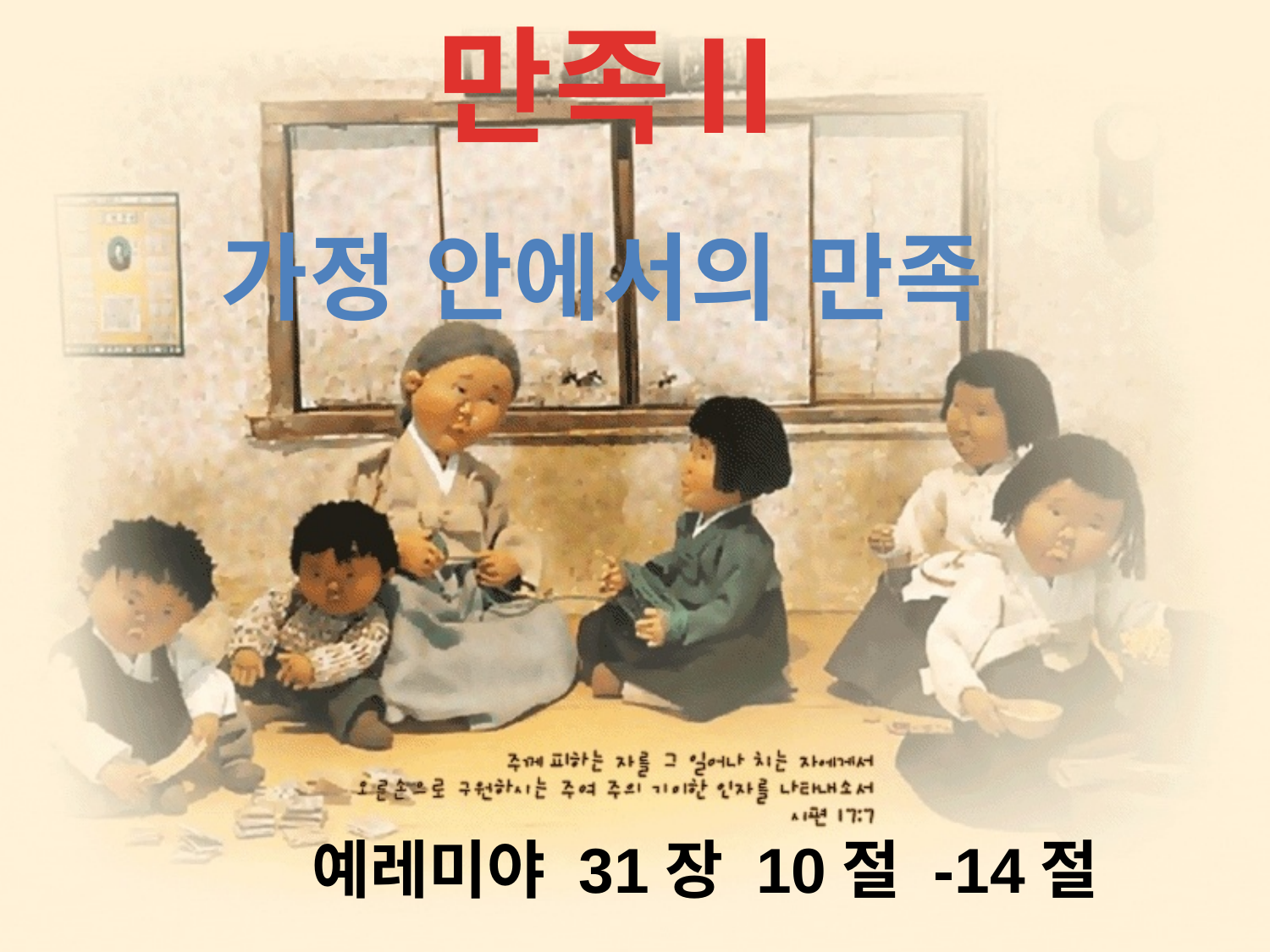

만족Ⅱ

가정 안에서의 만족
예레미야 31장 10절 -14절